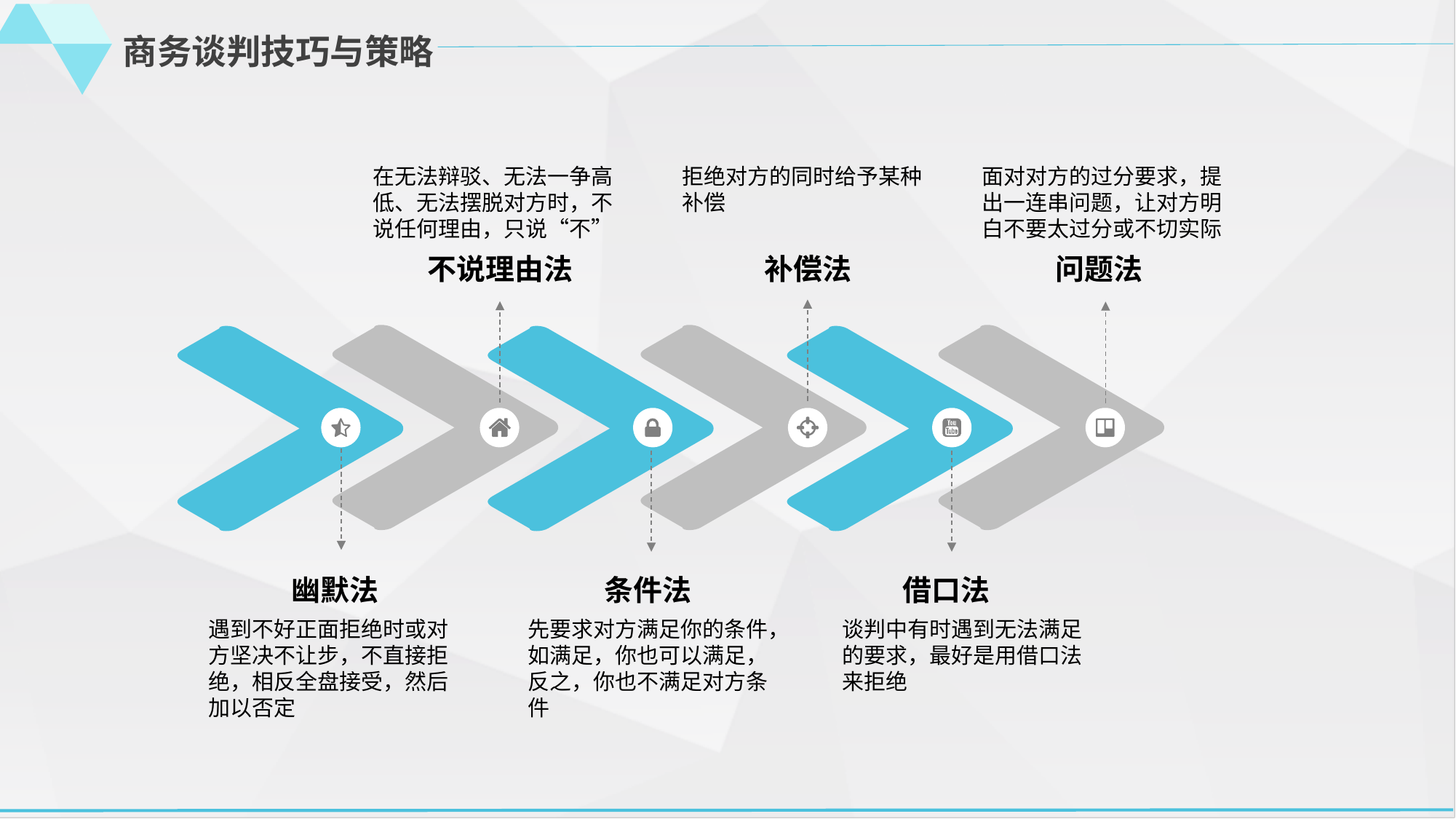

商务谈判技巧与策略

在无法辩驳、无法一争高低、无法摆脱对方时，不说任何理由，只说“不”
拒绝对方的同时给予某种补偿
面对对方的过分要求，提出一连串问题，让对方明白不要太过分或不切实际
不说理由法
补偿法
问题法

幽默法
条件法
借口法
先要求对方满足你的条件，如满足，你也可以满足，反之，你也不满足对方条件
遇到不好正面拒绝时或对方坚决不让步，不直接拒绝，相反全盘接受，然后加以否定
谈判中有时遇到无法满足的要求，最好是用借口法来拒绝